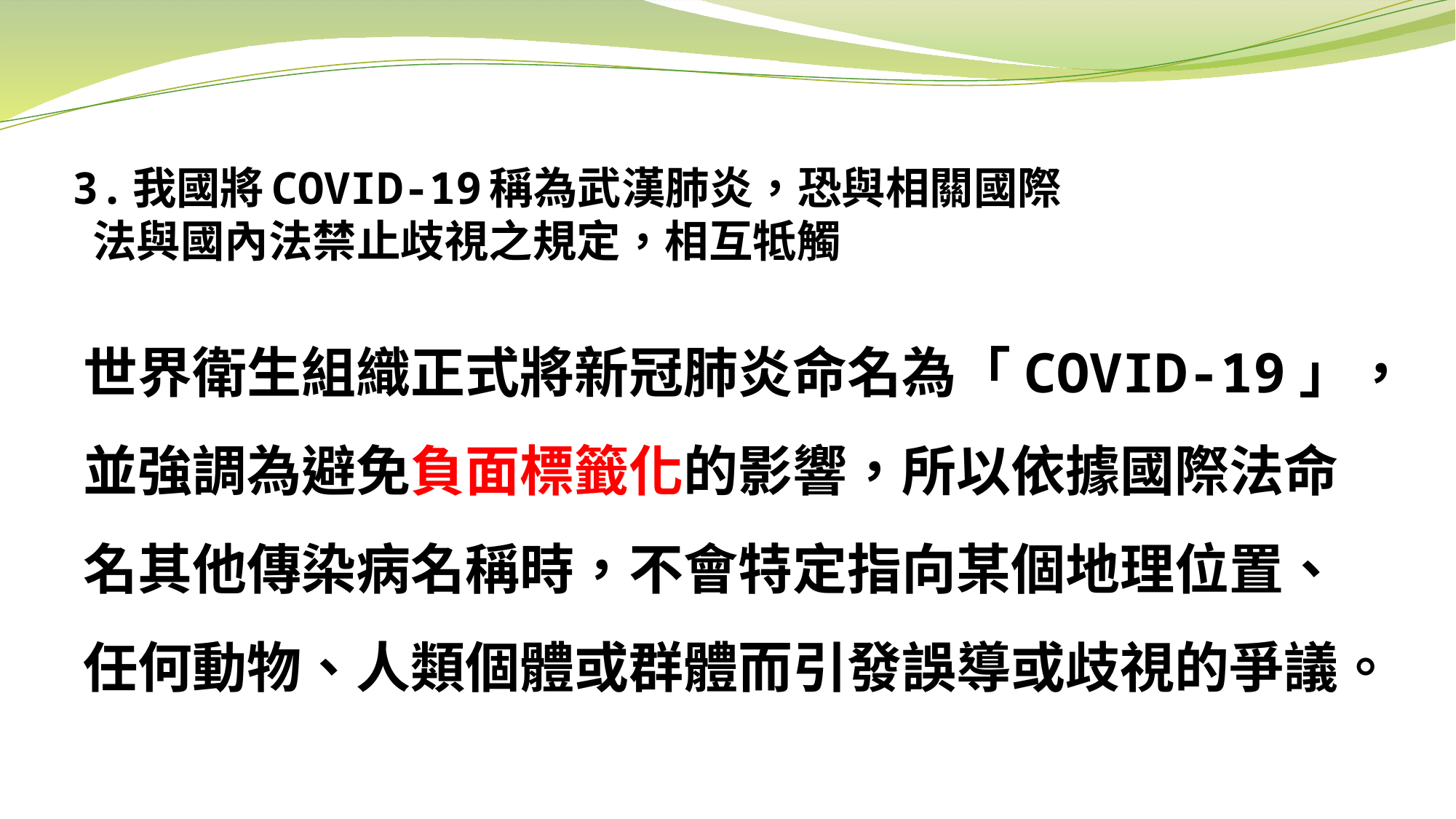

# 3.我國將COVID-19稱為武漢肺炎，恐與相關國際 法與國內法禁止歧視之規定，相互牴觸

世界衛生組織正式將新冠肺炎命名為「COVID-19」，並強調為避免負面標籤化的影響，所以依據國際法命名其他傳染病名稱時，不會特定指向某個地理位置、任何動物、人類個體或群體而引發誤導或歧視的爭議。